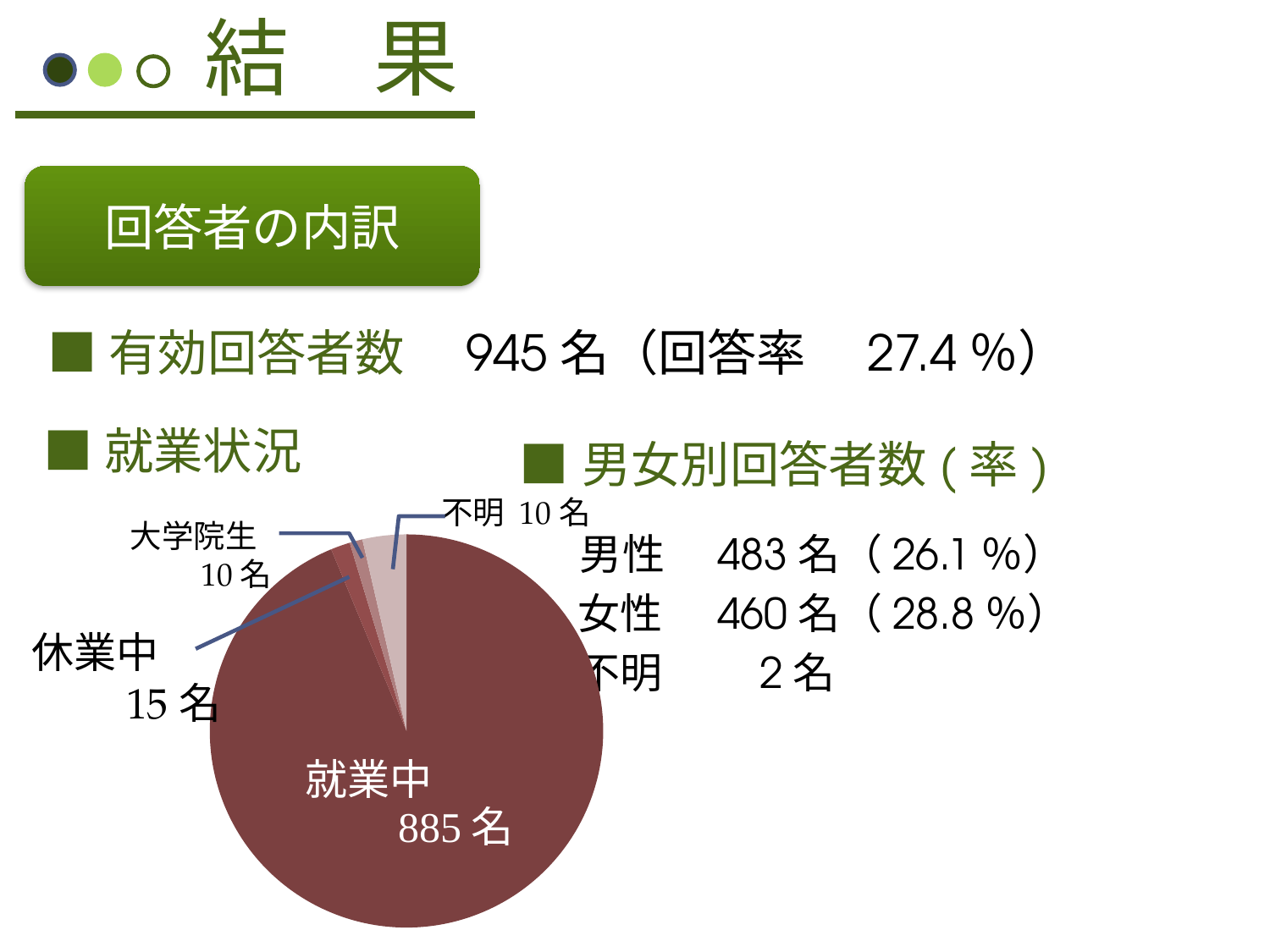

結　果

回答者の内訳
■有効回答者数　945名（回答率　27.4％）
                                           ■男女別回答者数(率)
　　                                               男性　483名（26.1％）
　　                                               女性　460名（28.8％）
　　                                               不明　　2名
■就業状況
不明 10名
大学院生
　　10名

### Chart

| Category |  |
|---|---|
| 就業中 | 885.0 |
| 就業なし | 15.0 |
| 大学院生 | 10.0 |
| 不明 | 34.0 |
休業中
　　15名